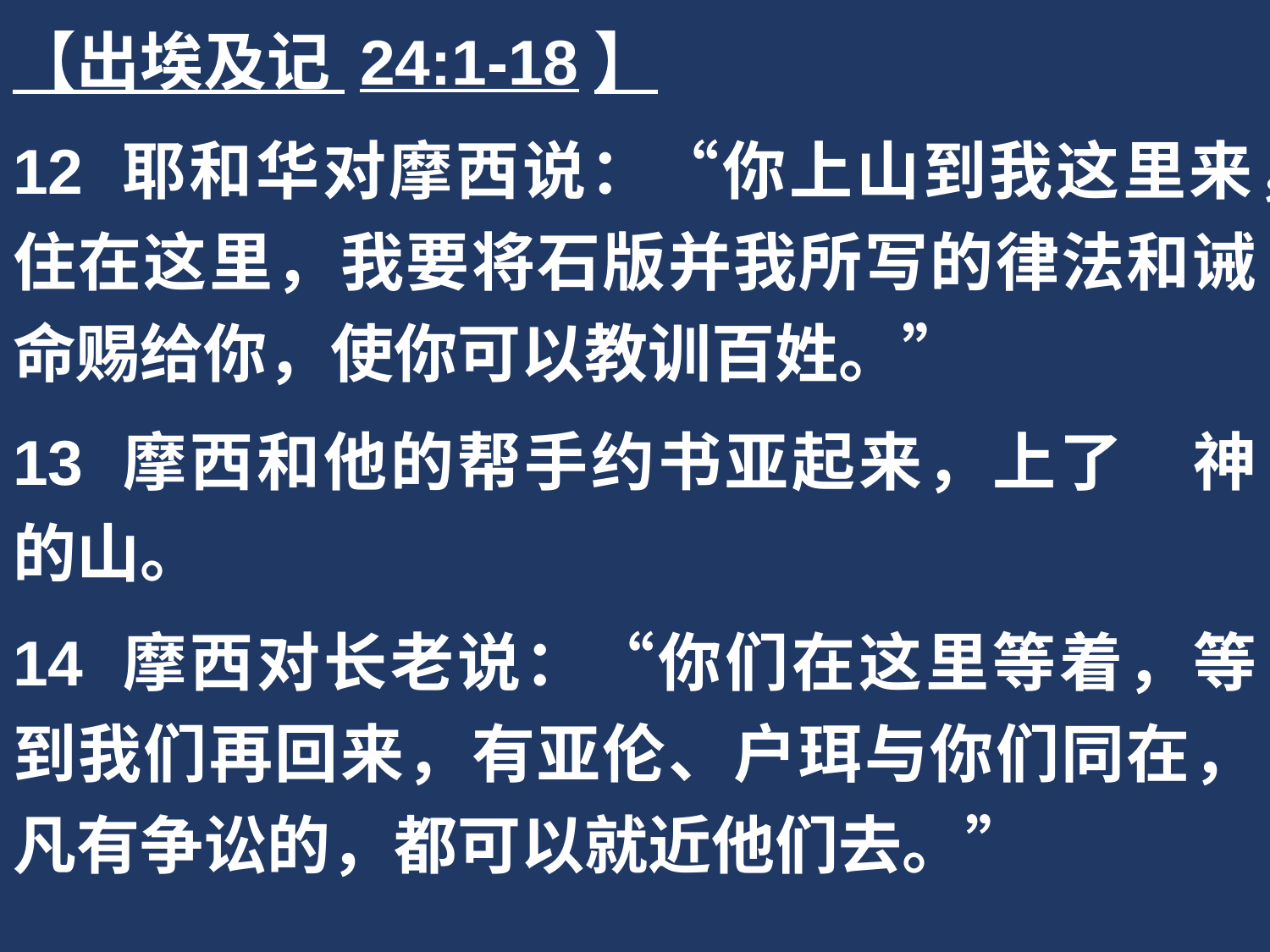

【出埃及记 24:1-18】
12 耶和华对摩西说：“你上山到我这里来，住在这里，我要将石版并我所写的律法和诫命赐给你，使你可以教训百姓。”
13 摩西和他的帮手约书亚起来，上了　神的山。
14 摩西对长老说：“你们在这里等着，等到我们再回来，有亚伦、户珥与你们同在，凡有争讼的，都可以就近他们去。”